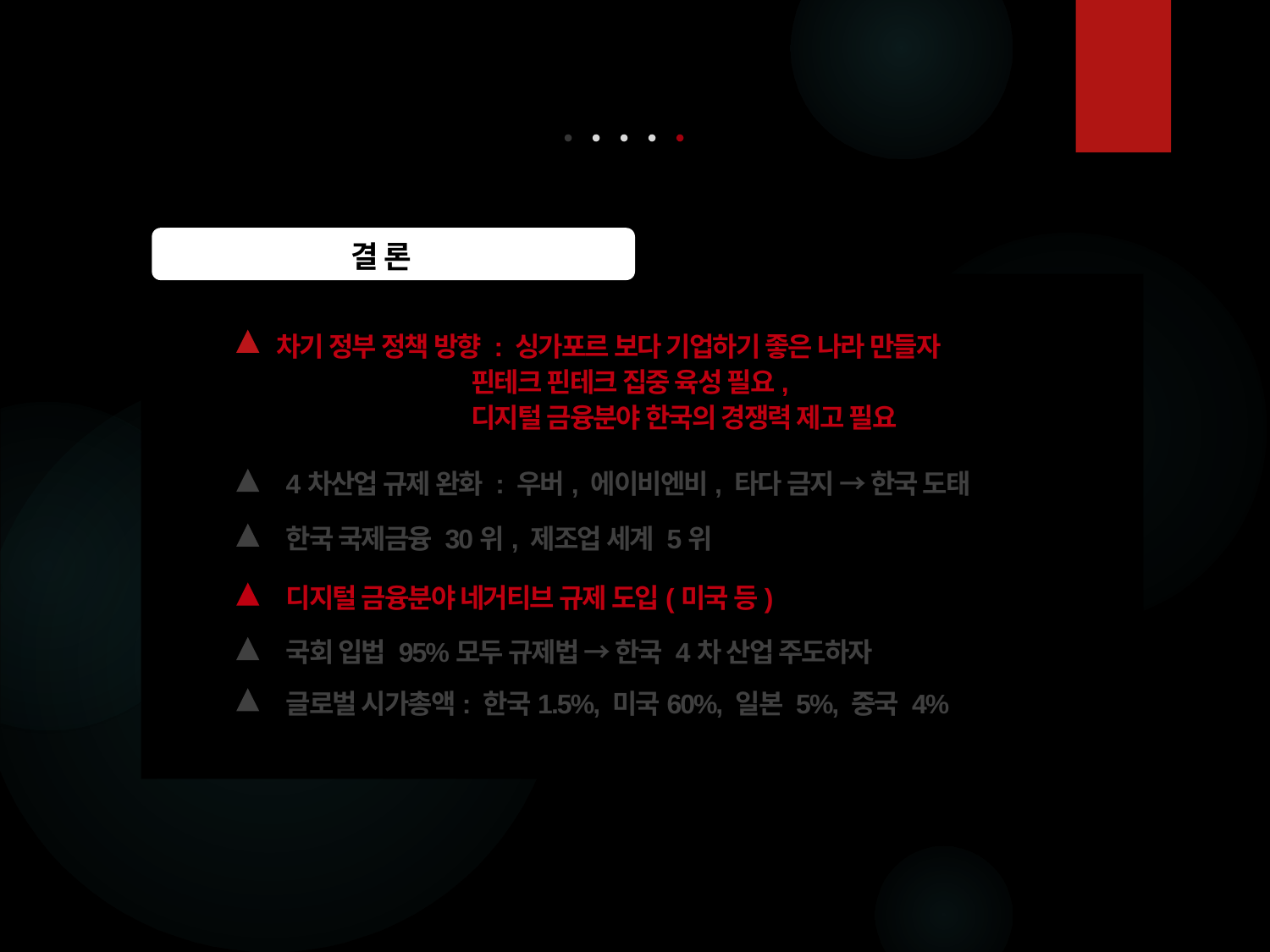

결 론

차기 정부 정책 방향 : 싱가포르 보다 기업하기 좋은 나라 만들자
                               핀테크 핀테크 집중 육성 필요,
                               디지털 금융분야 한국의 경쟁력 제고 필요

4차산업 규제 완화 : 우버, 에이비엔비, 타다 금지 → 한국 도태

한국 국제금융 30위, 제조업 세계 5위

디지털 금융분야 네거티브 규제 도입(미국 등)

국회 입법 95%모두 규제법 → 한국 4차 산업 주도하자

글로벌 시가총액: 한국1.5%, 미국60%, 일본 5%, 중국 4%